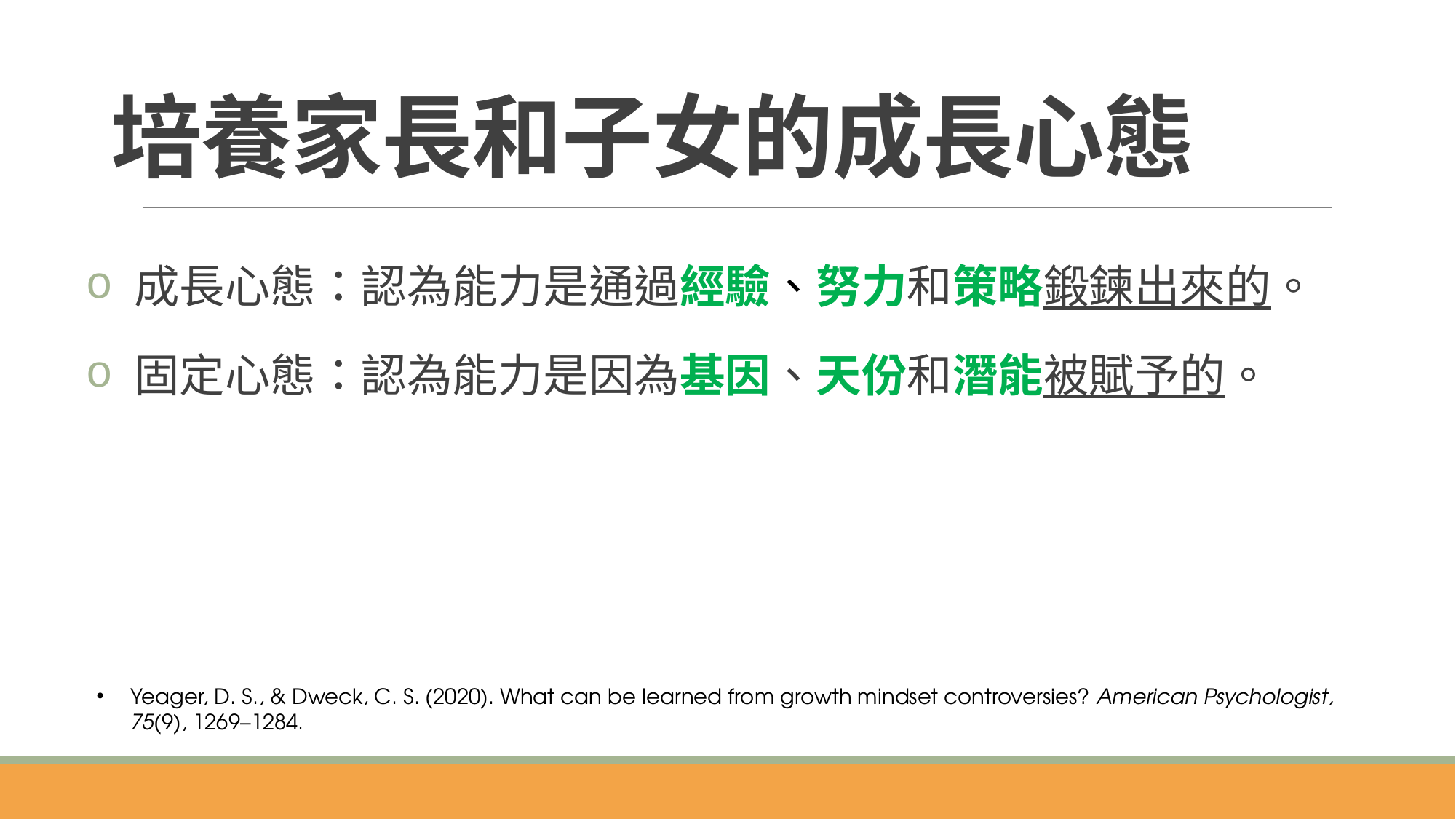

# 培養家長和子女的成長心態
 成長心態：認為能力是通過經驗、努力和策略鍛鍊出來的。
 固定心態：認為能力是因為基因、天份和潛能被賦予的。
Yeager, D. S., & Dweck, C. S. (2020). What can be learned from growth mindset controversies? American Psychologist, 75(9), 1269–1284.